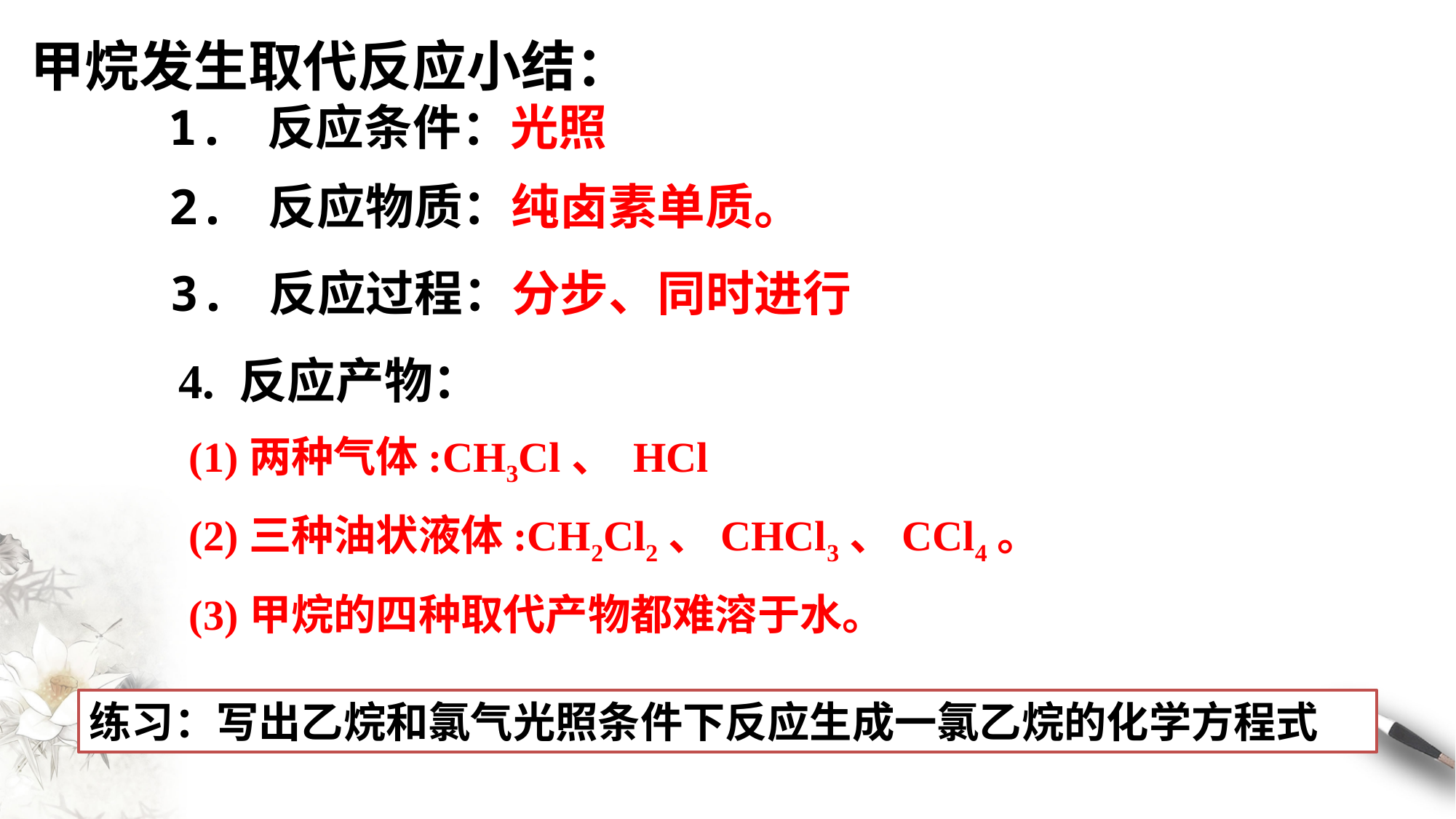

甲烷发生取代反应小结：
1. 反应条件：光照
2. 反应物质：纯卤素单质。
3. 反应过程：分步、同时进行
4. 反应产物：
 (1)两种气体:CH3Cl、 HCl
 (2)三种油状液体:CH2Cl2、CHCl3、CCl4。
 (3)甲烷的四种取代产物都难溶于水。
练习：写出乙烷和氯气光照条件下反应生成一氯乙烷的化学方程式